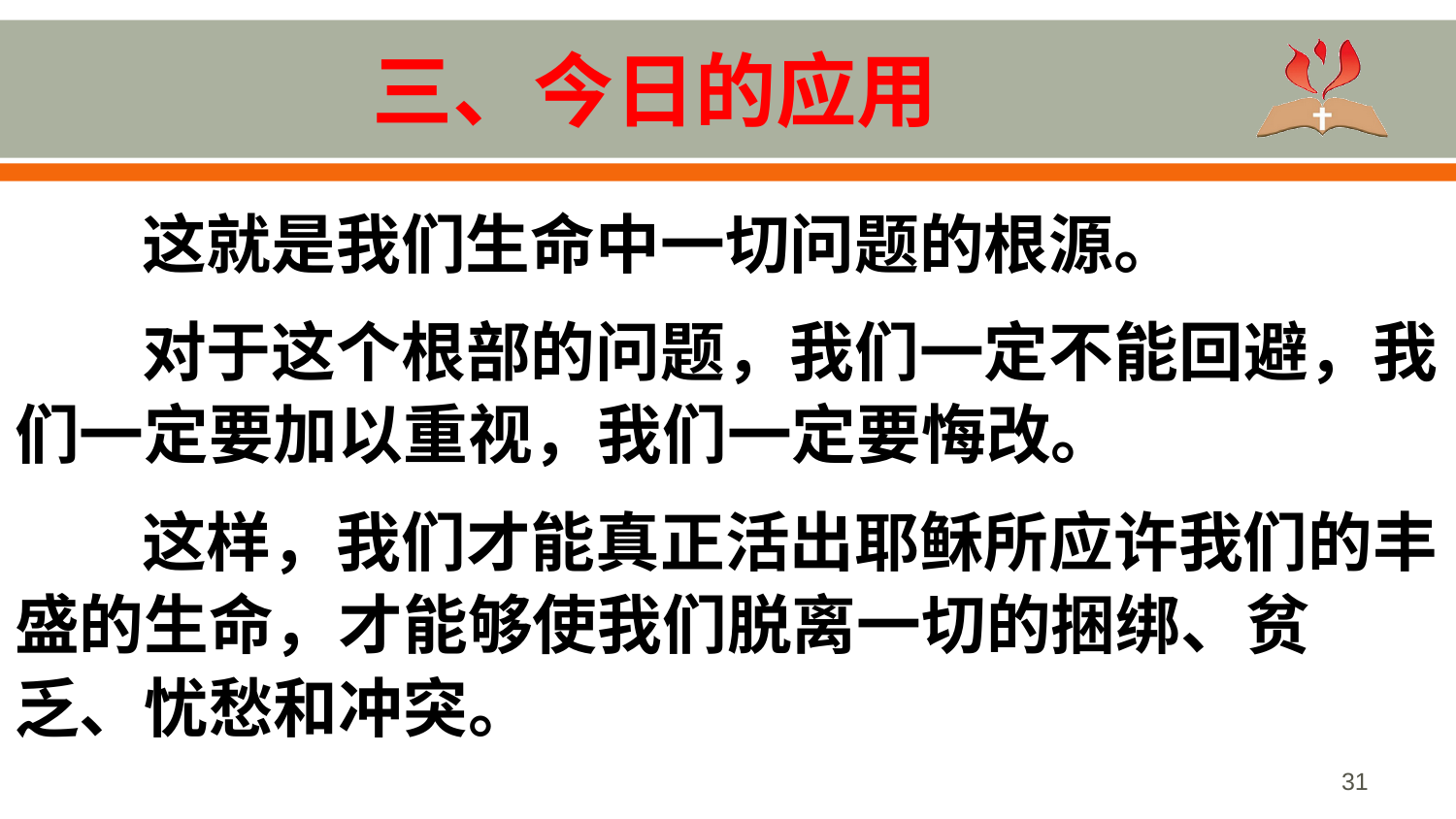

# 三、今日的应用
这就是我们生命中一切问题的根源。
对于这个根部的问题，我们一定不能回避，我们一定要加以重视，我们一定要悔改。
这样，我们才能真正活出耶稣所应许我们的丰盛的生命，才能够使我们脱离一切的捆绑、贫乏、忧愁和冲突。

31